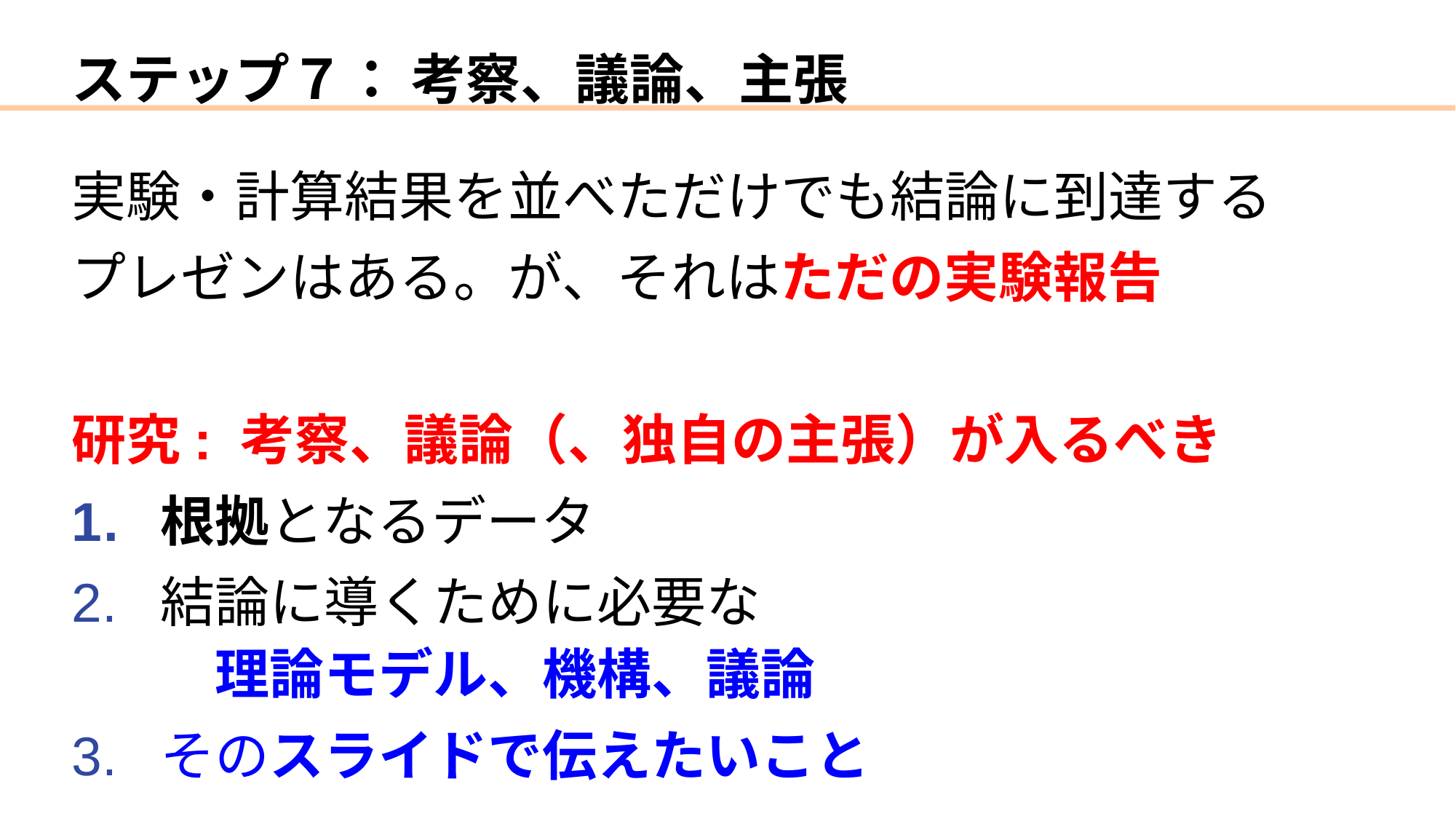

# ステップ７： 考察、議論、主張
実験・計算結果を並べただけでも結論に到達する
プレゼンはある。が、それはただの実験報告

研究: 考察、議論（、独自の主張）が入るべき
根拠となるデータ
結論に導くために必要な
　理論モデル、機構、議論
そのスライドで伝えたいこと